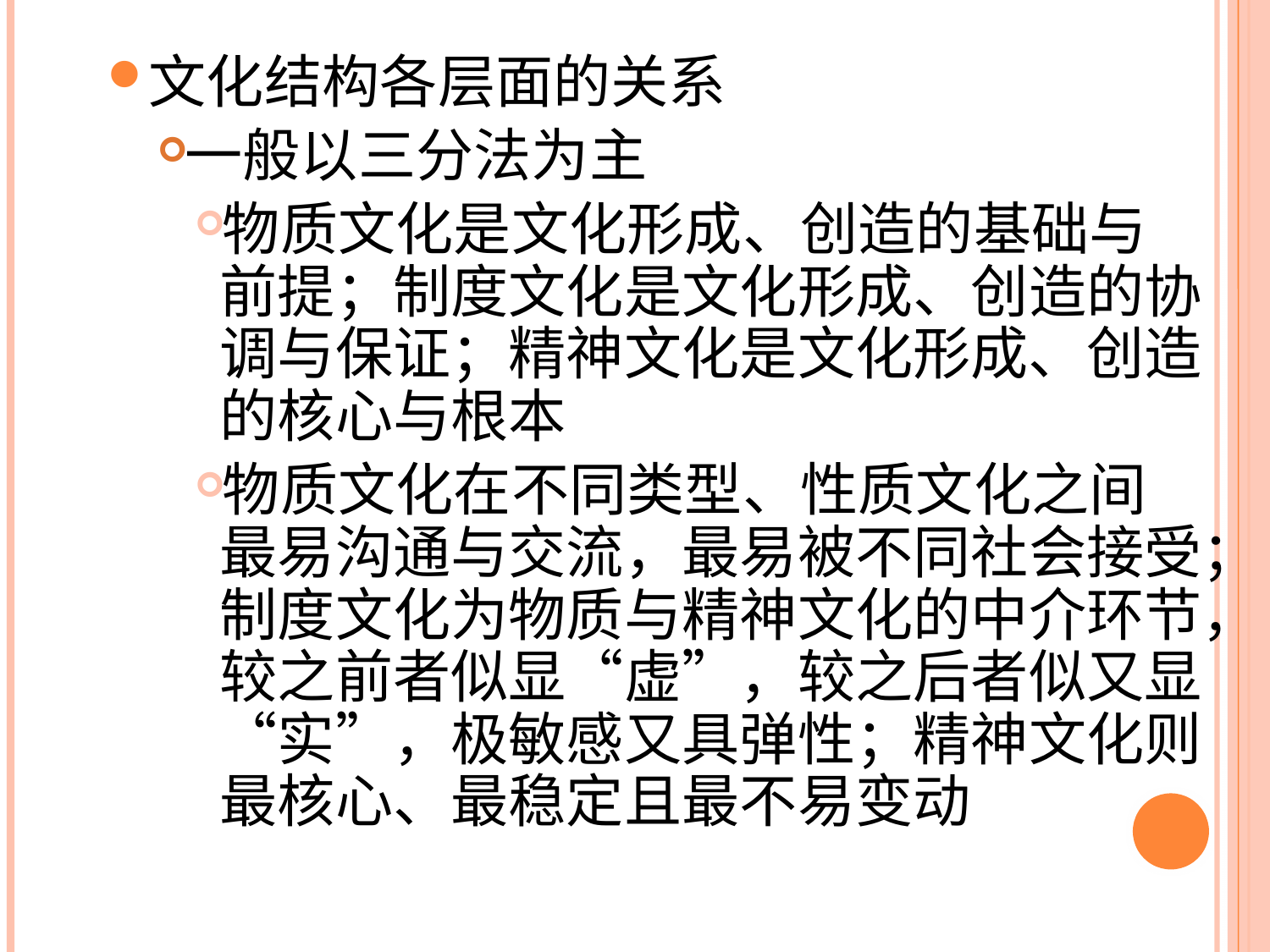

文化结构各层面的关系
一般以三分法为主
物质文化是文化形成、创造的基础与前提；制度文化是文化形成、创造的协调与保证；精神文化是文化形成、创造的核心与根本
物质文化在不同类型、性质文化之间最易沟通与交流，最易被不同社会接受；制度文化为物质与精神文化的中介环节，较之前者似显“虚”，较之后者似又显“实”，极敏感又具弹性；精神文化则最核心、最稳定且最不易变动